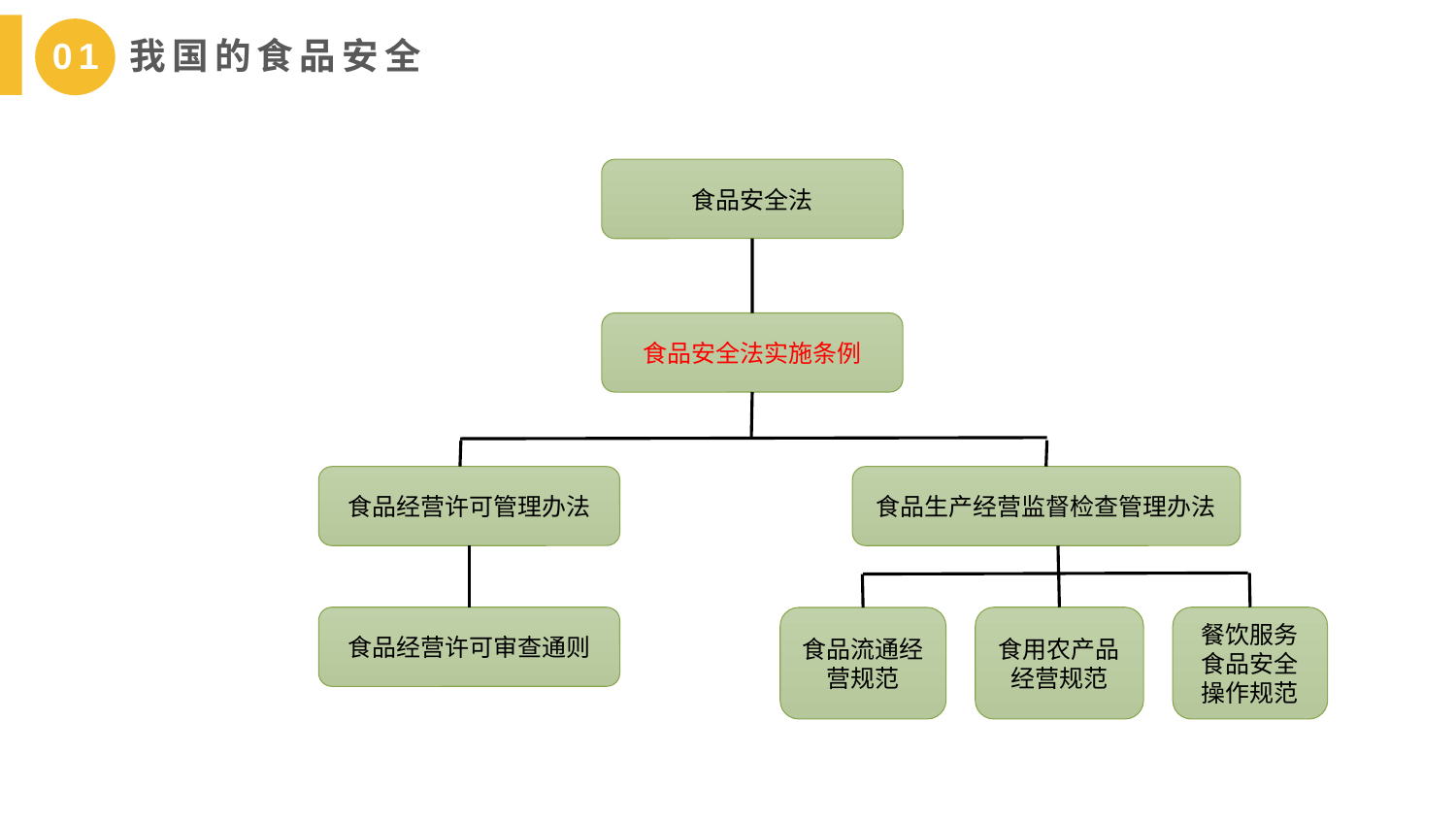

01 我国的食品安全
食品安全法
食品安全法实施条例
食品经营许可管理办法
食品生产经营监督检查管理办法
食品经营许可审查通则
食用农产品经营规范
餐饮服务食品安全操作规范
食品流通经营规范